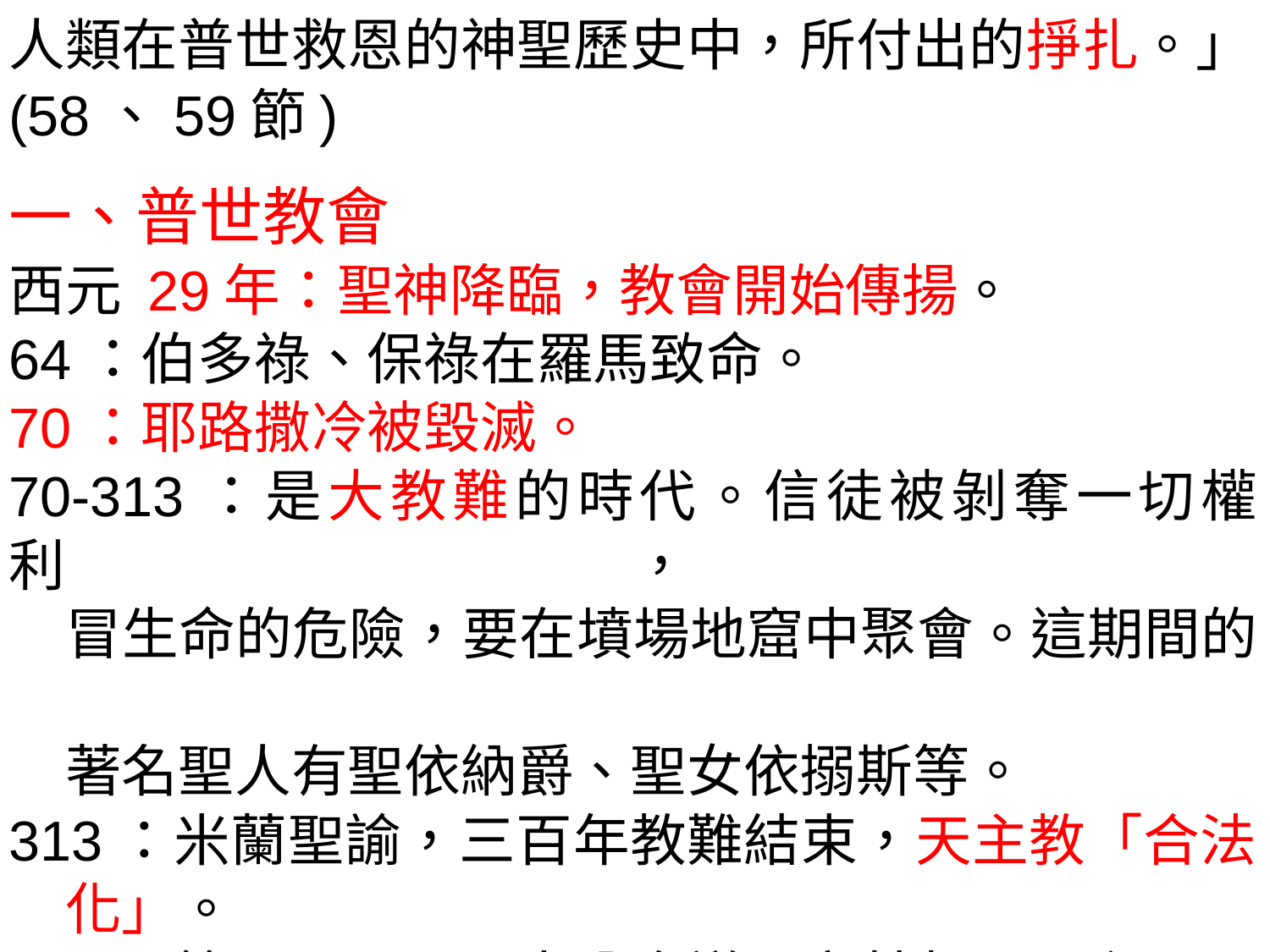

人類在普世救恩的神聖歷史中，所付出的掙扎。」(58、59節)
一、普世教會
西元 29年：聖神降臨，教會開始傳揚。
64：伯多祿、保祿在羅馬致命。
70：耶路撒冷被毀滅。
70-313：是大教難的時代。信徒被剝奪一切權利，
　冒生命的危險，要在墳場地窟中聚會。這期間的　
　著名聖人有聖依納爵、聖女依搦斯等。
313：米蘭聖諭，三百年教難結束，天主教「合法
　化」。
325：第一屆尼西亞大公會議，定基督是天主及聖　　　
　三道理（雖然聖經無明文講及「聖三」）。